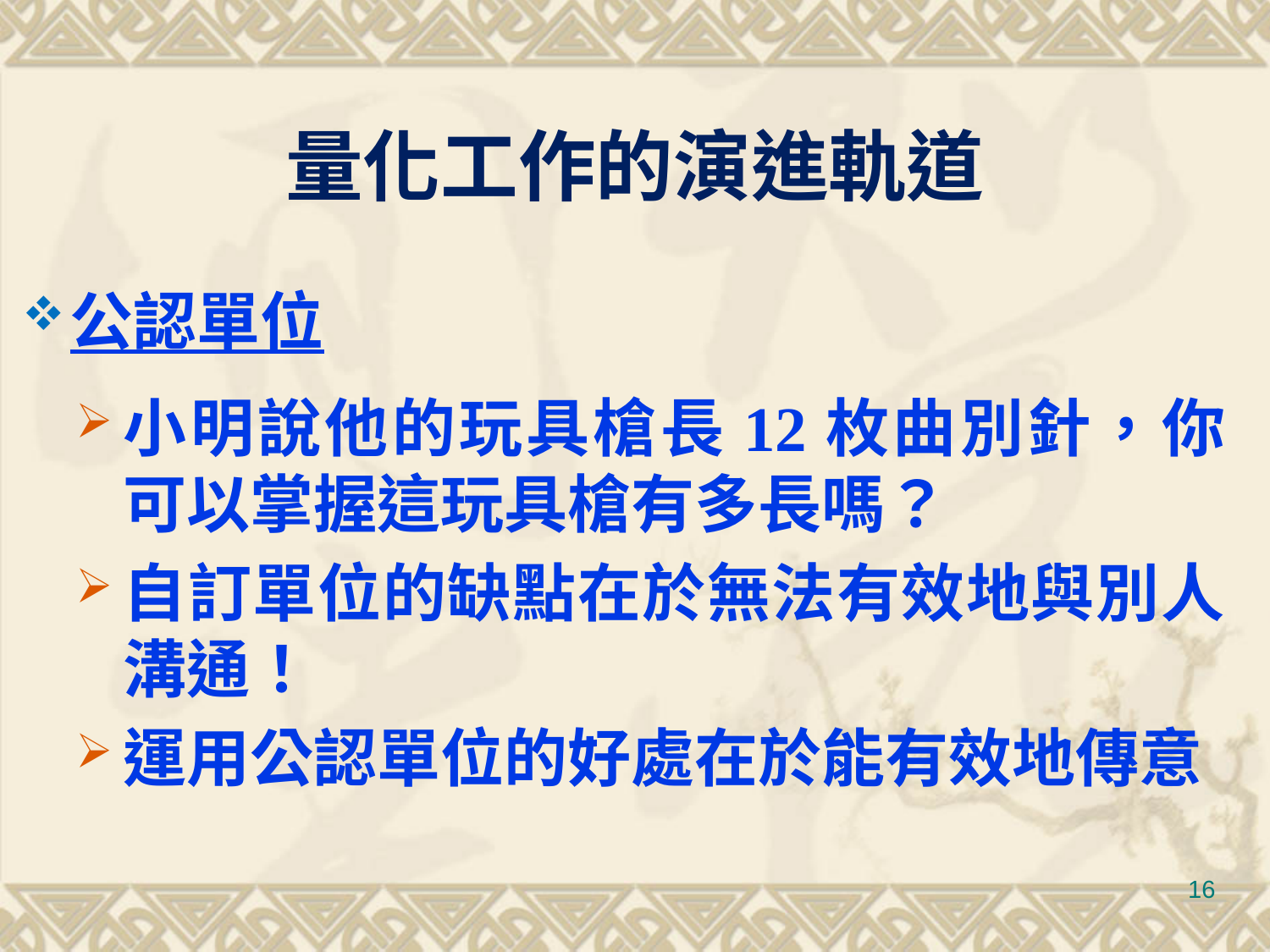

量化工作的演進軌道
公認單位
小明說他的玩具槍長12枚曲別針，你可以掌握這玩具槍有多長嗎？
自訂單位的缺點在於無法有效地與別人溝通！
運用公認單位的好處在於能有效地傳意
16